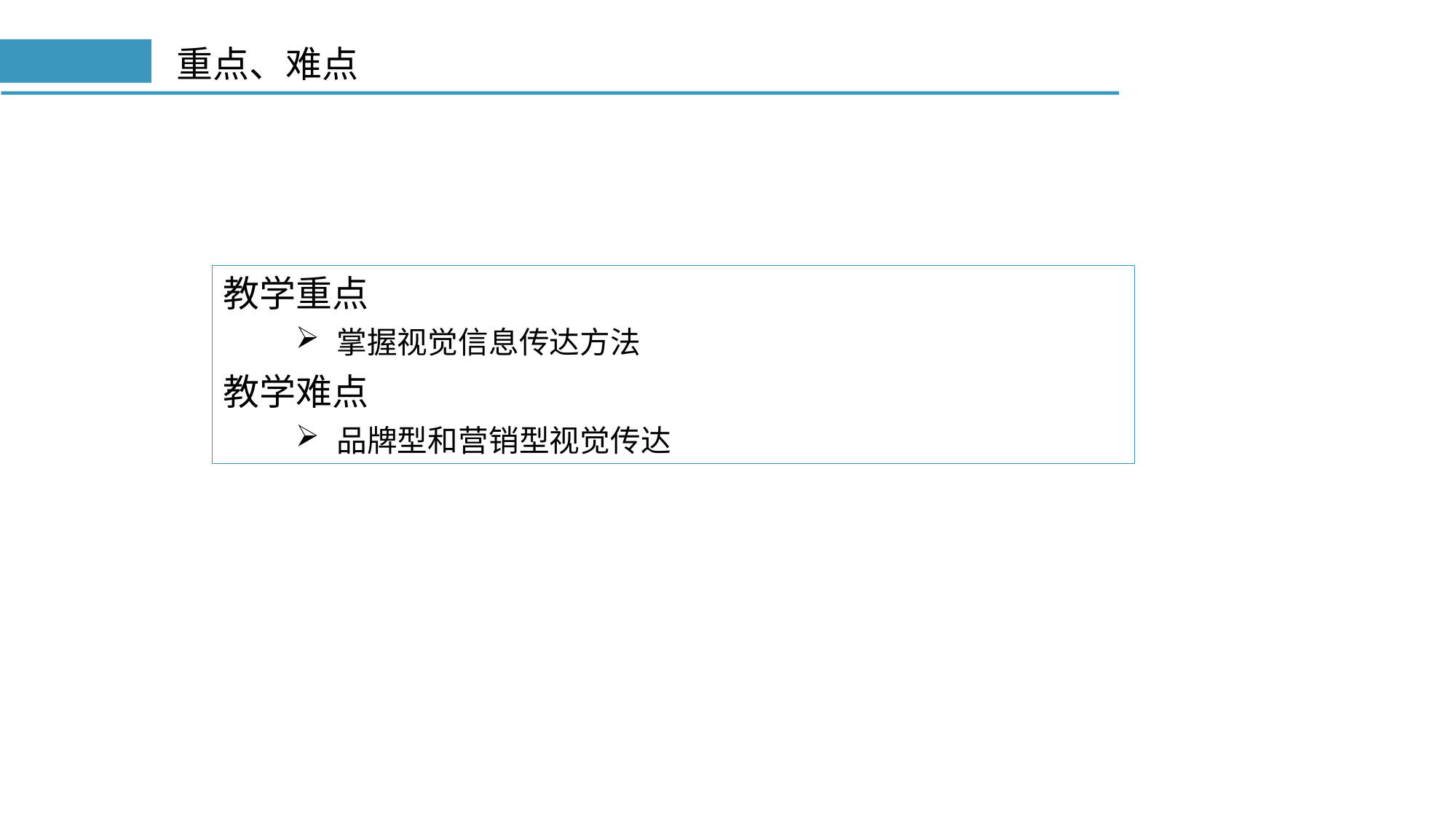

# 重点、难点
教学重点
掌握视觉信息传达方法
教学难点
品牌型和营销型视觉传达